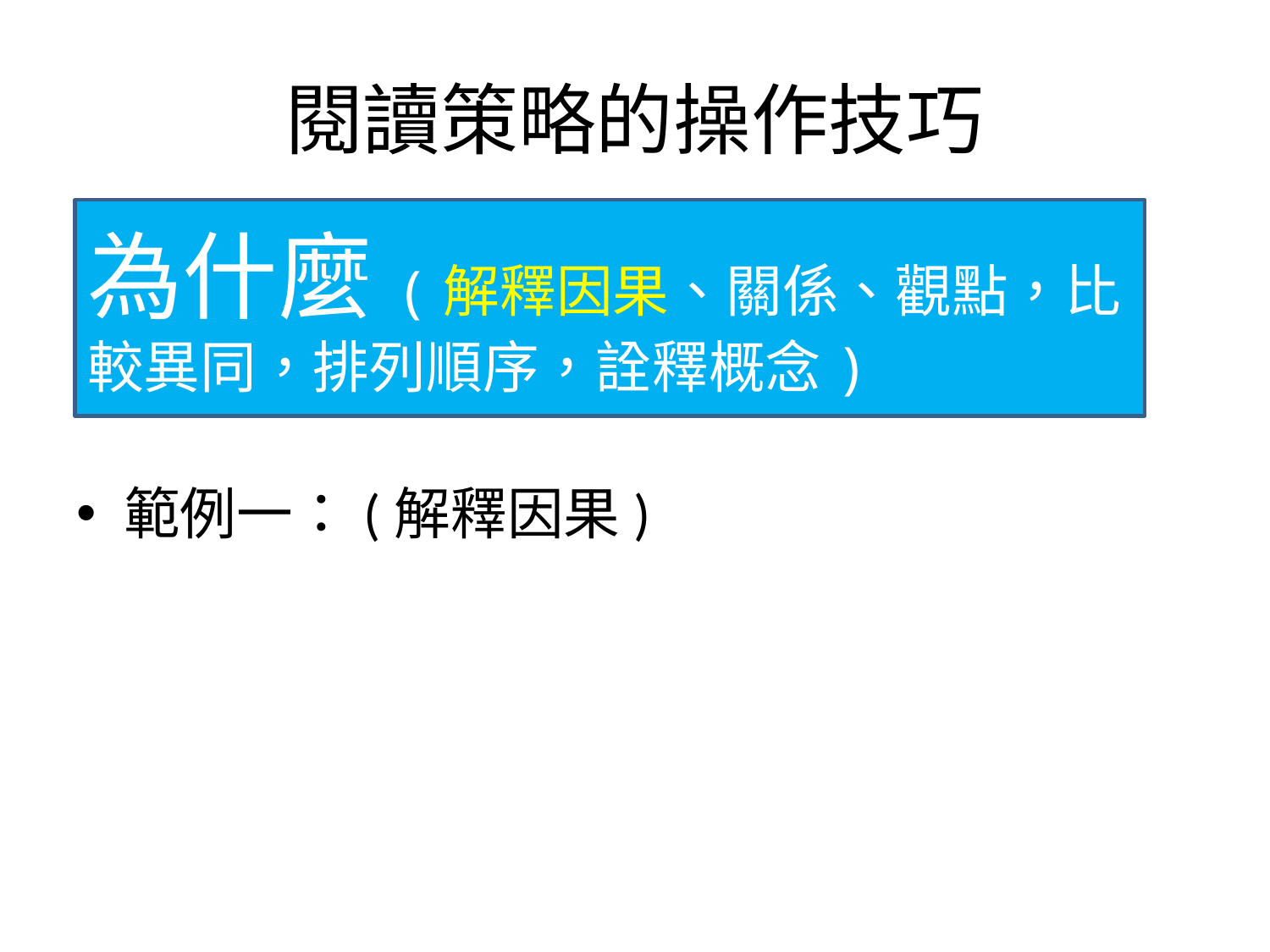

# 閱讀策略的操作技巧
為什麼(解釋因果、關係、觀點，比較異同，排列順序，詮釋概念)

範例一：(解釋因果)